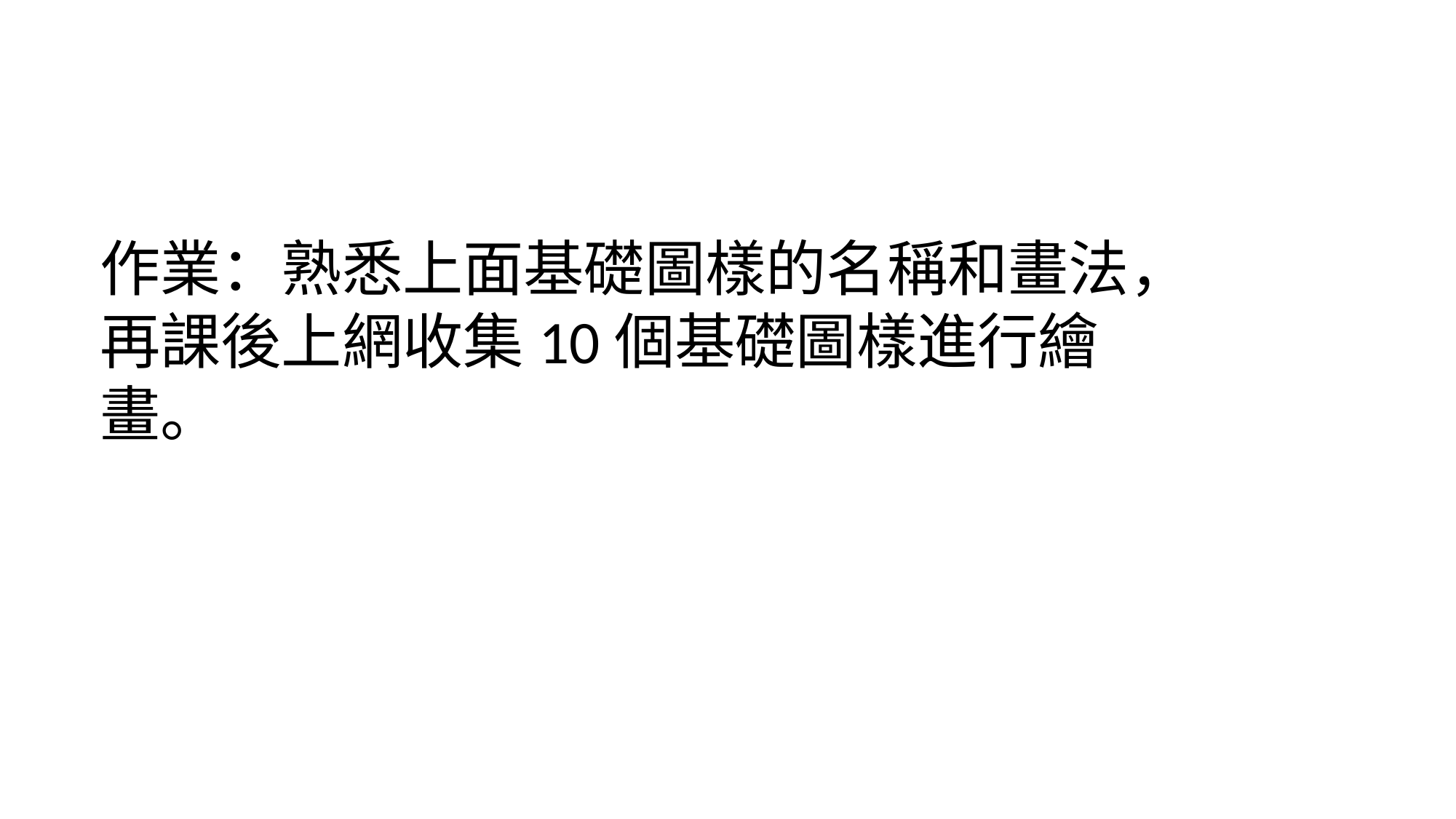

作業：熟悉上面基礎圖樣的名稱和畫法，再課後上網收集10個基礎圖樣進行繪畫。